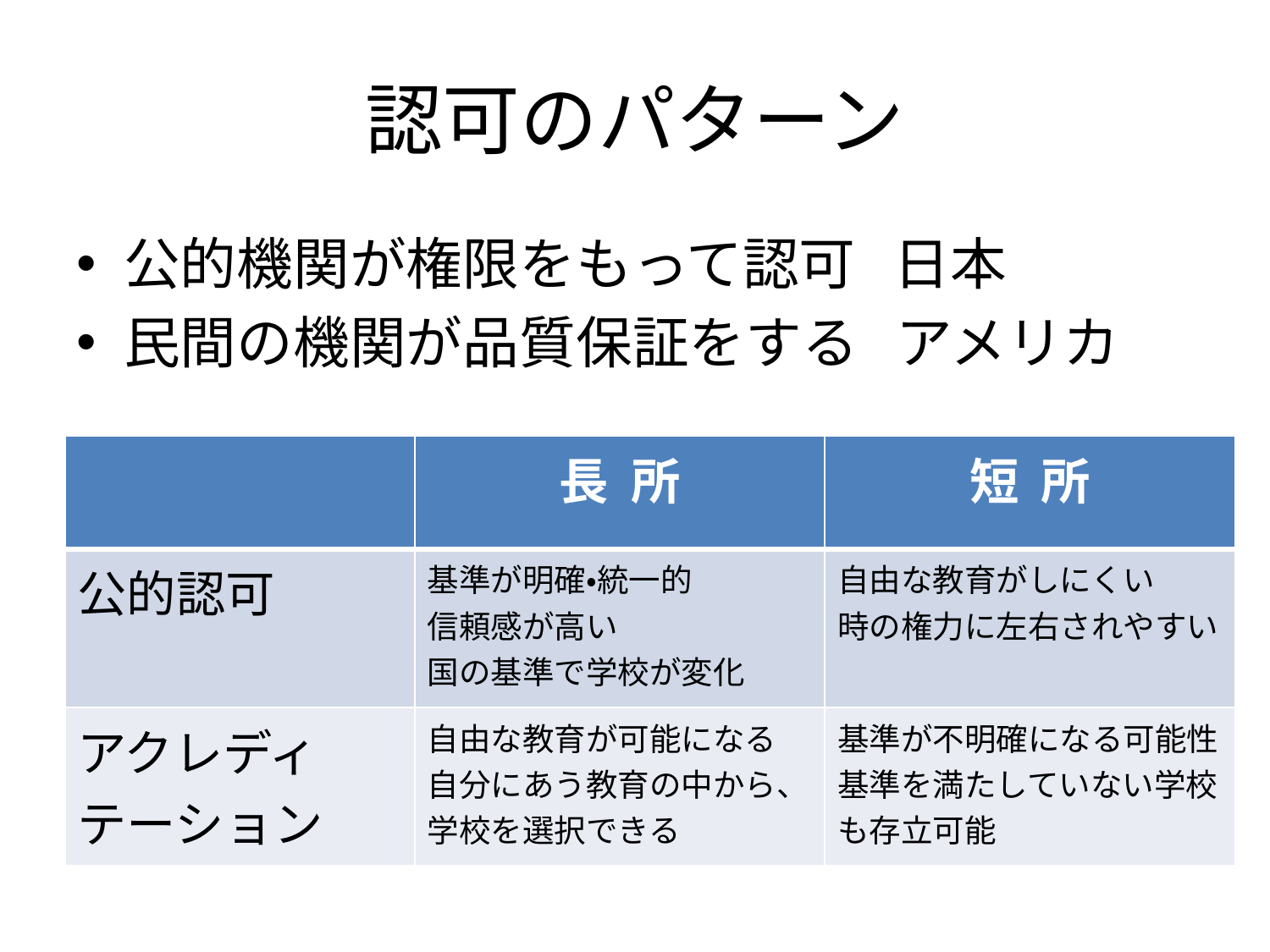

# 認可のパターン
公的機関が権限をもって認可   日本
民間の機関が品質保証をする   アメリカ
|  | 長 所 | 短 所 |
| --- | --- | --- |
| 公的認可 | 基準が明確・統一的 信頼感が高い 国の基準で学校が変化 | 自由な教育がしにくい 時の権力に左右されやすい |
| アクレディテーション | 自由な教育が可能になる 自分にあう教育の中から、学校を選択できる | 基準が不明確になる可能性 基準を満たしていない学校も存立可能 |